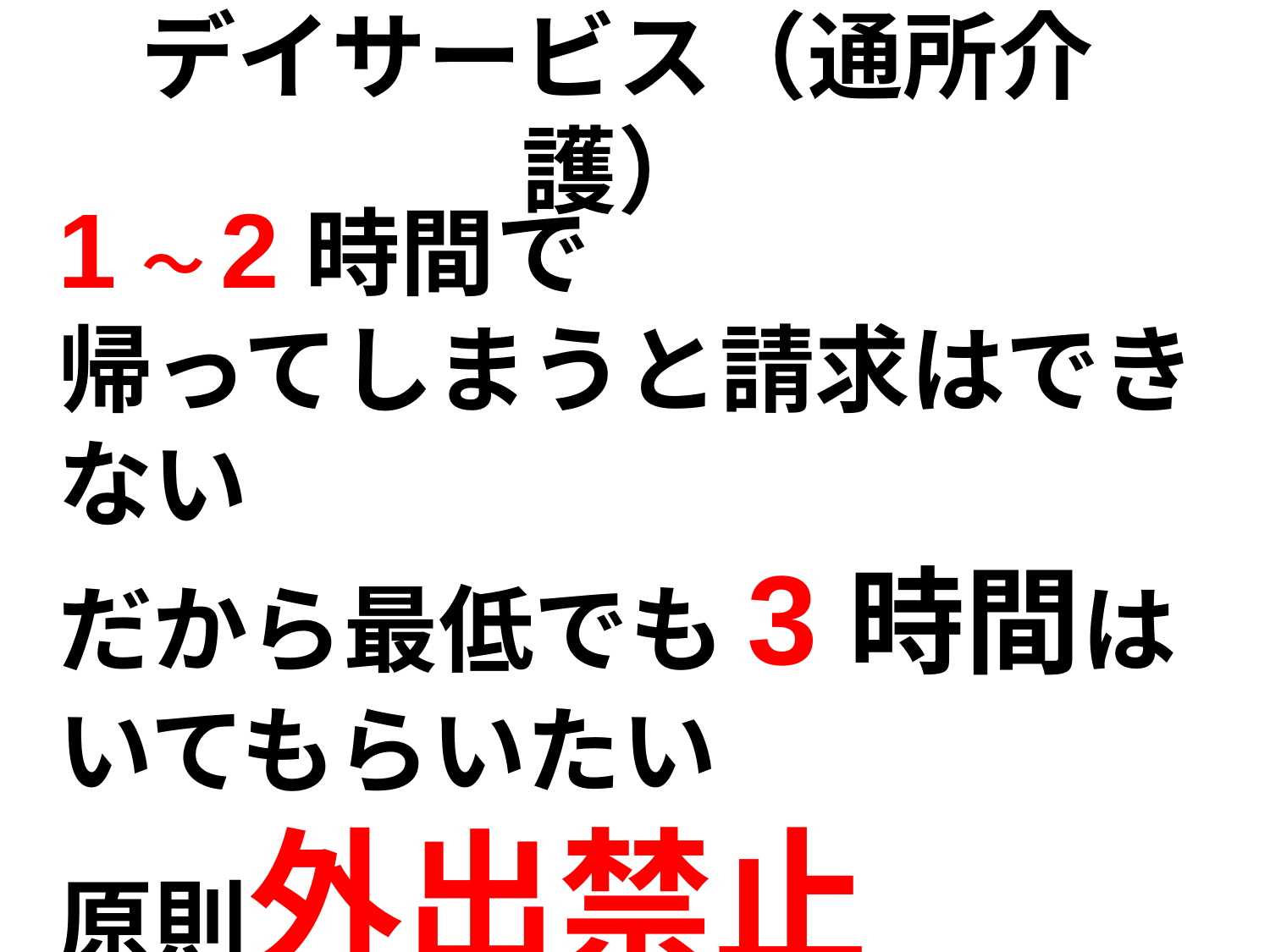

デイサービス（通所介護）
# 1～2時間で 帰ってしまうと請求はできない だから最低でも3時間はいてもらいたい 原則外出禁止